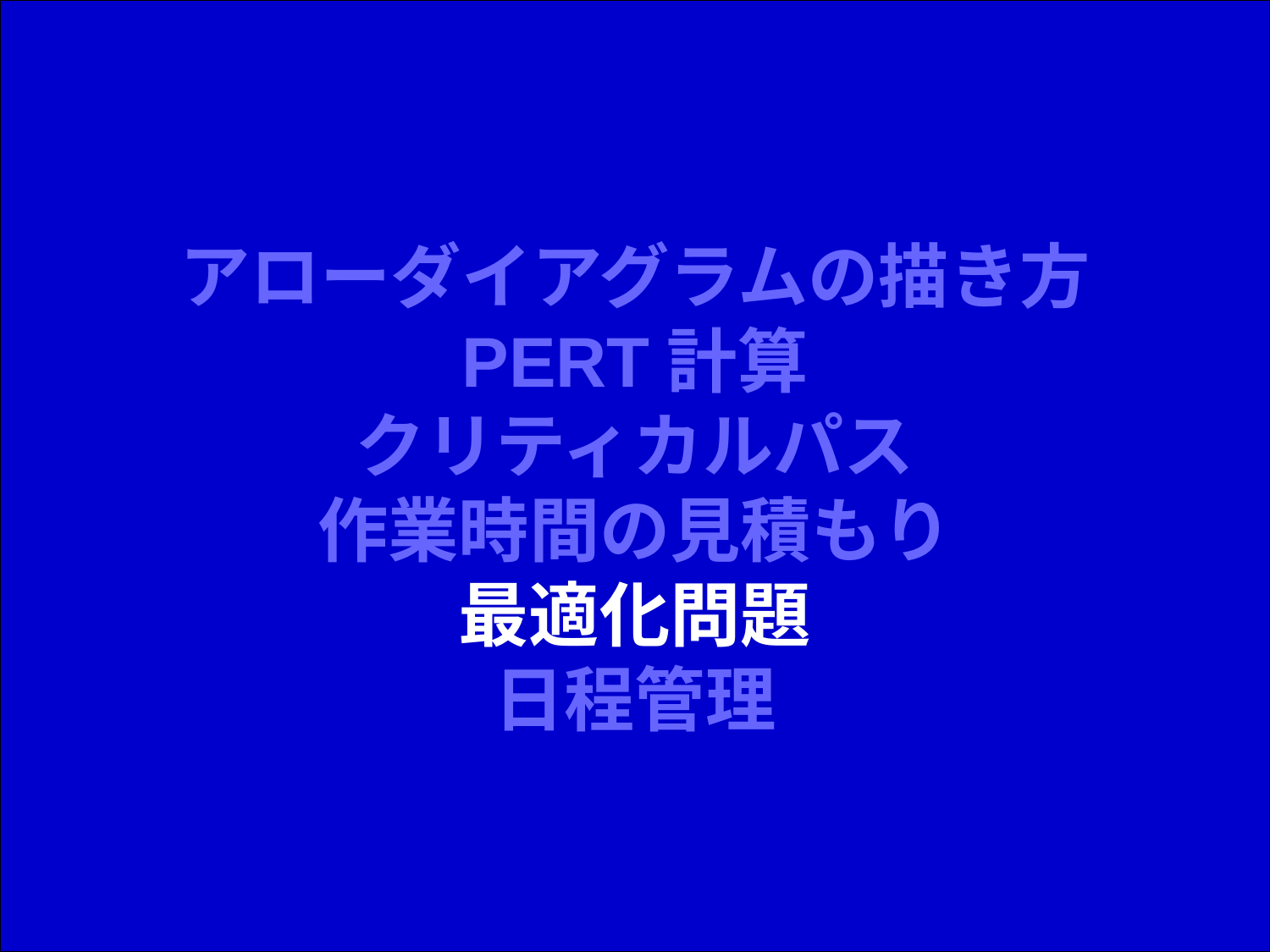

# アローダイアグラムの描き方 PERT計算 クリティカルパス 作業時間の見積もり 最適化問題 日程管理